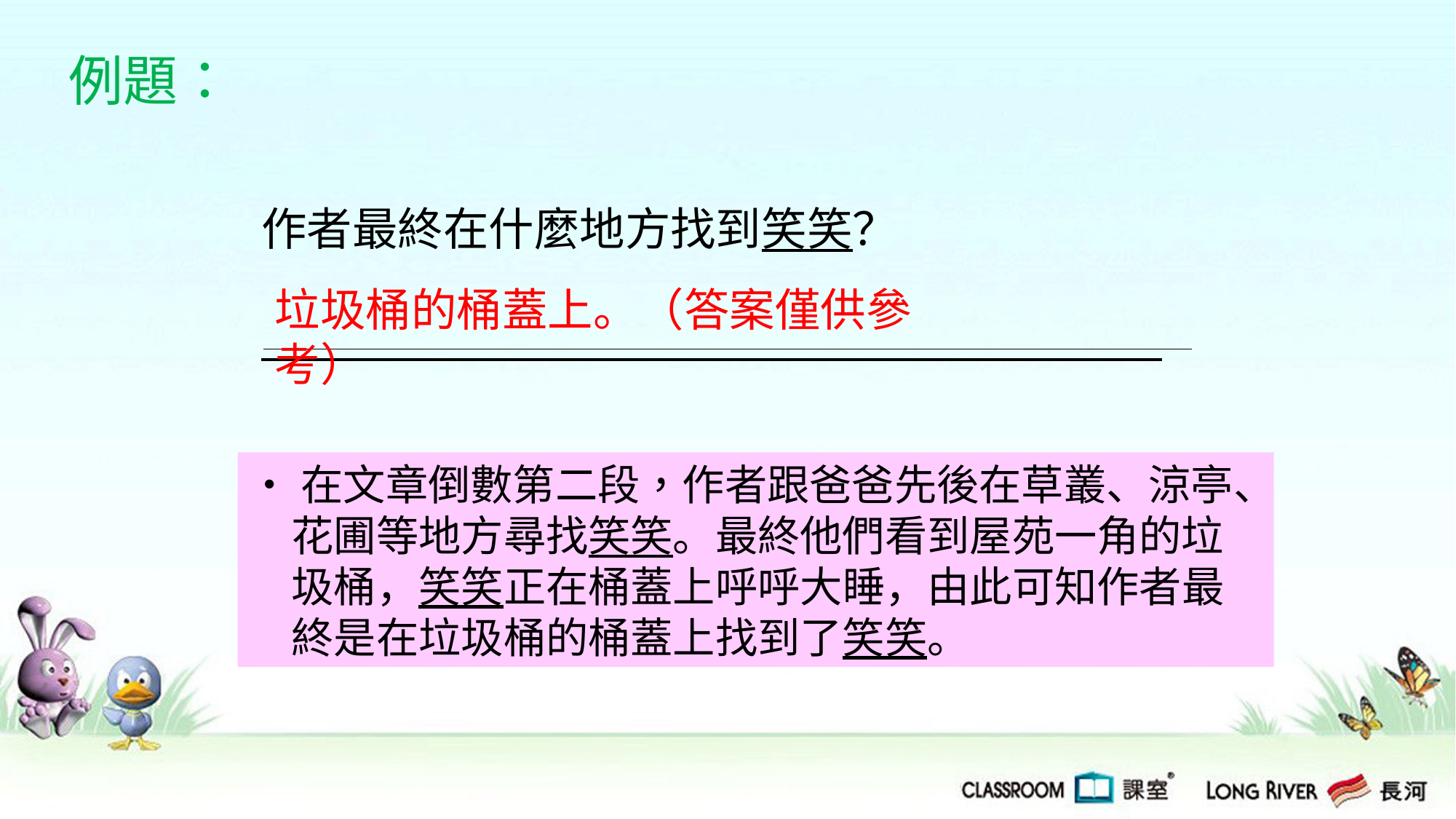

例題：
作者最終在什麼地方找到笑笑？

垃圾桶的桶蓋上。（答案僅供參考）
‧在文章倒數第二段，作者跟爸爸先後在草叢、涼亭、花圃等地方尋找笑笑。最終他們看到屋苑一角的垃圾桶，笑笑正在桶蓋上呼呼大睡，由此可知作者最終是在垃圾桶的桶蓋上找到了笑笑。